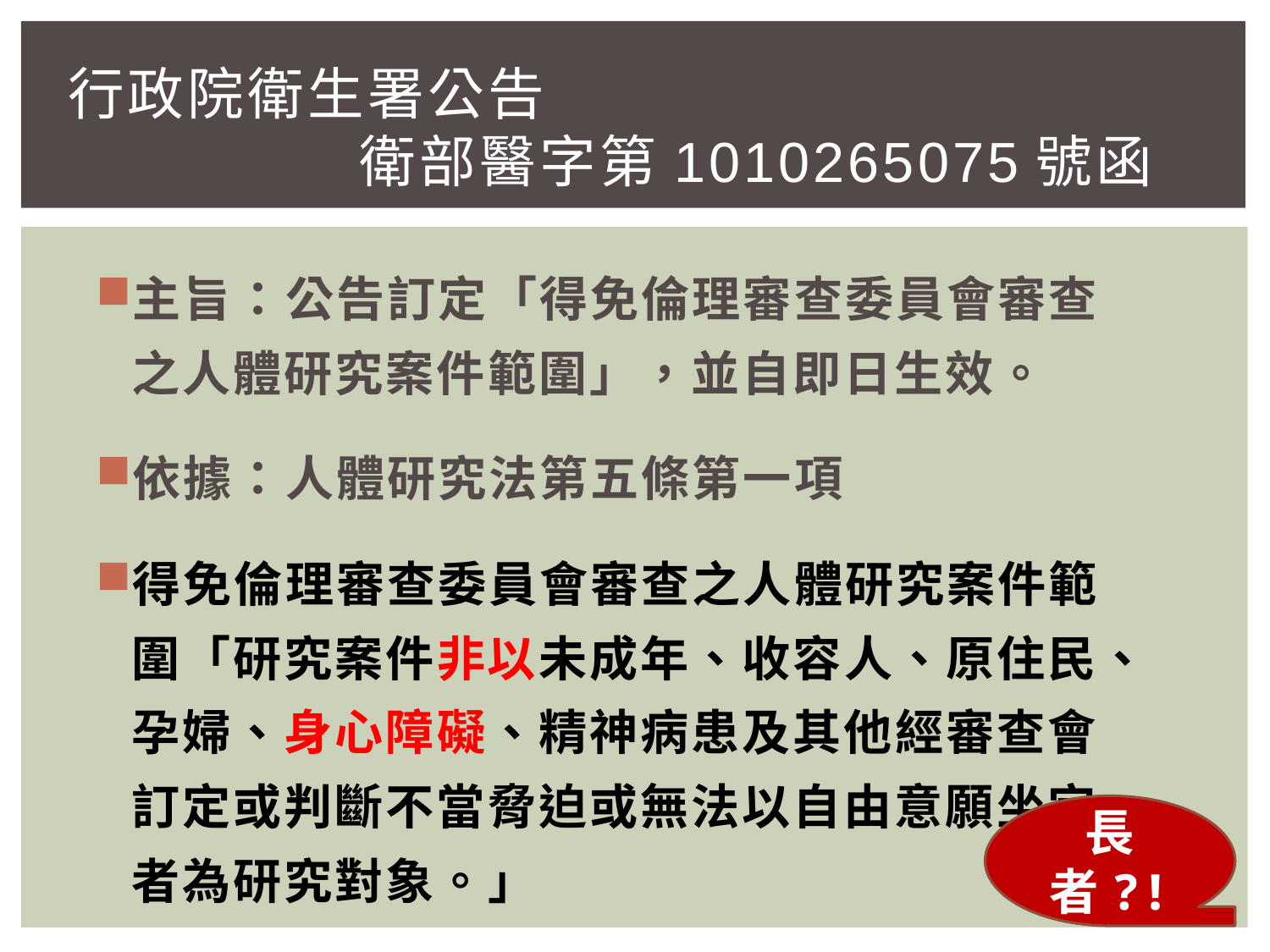

# 行政院衛生署公告 衛部醫字第1010265075號函
主旨：公告訂定「得免倫理審查委員會審查之人體研究案件範圍」，並自即日生效。
依據：人體研究法第五條第一項
得免倫理審查委員會審查之人體研究案件範圍「研究案件非以未成年、收容人、原住民、孕婦、身心障礙、精神病患及其他經審查會訂定或判斷不當脅迫或無法以自由意願坐定者為研究對象。」

長者?!